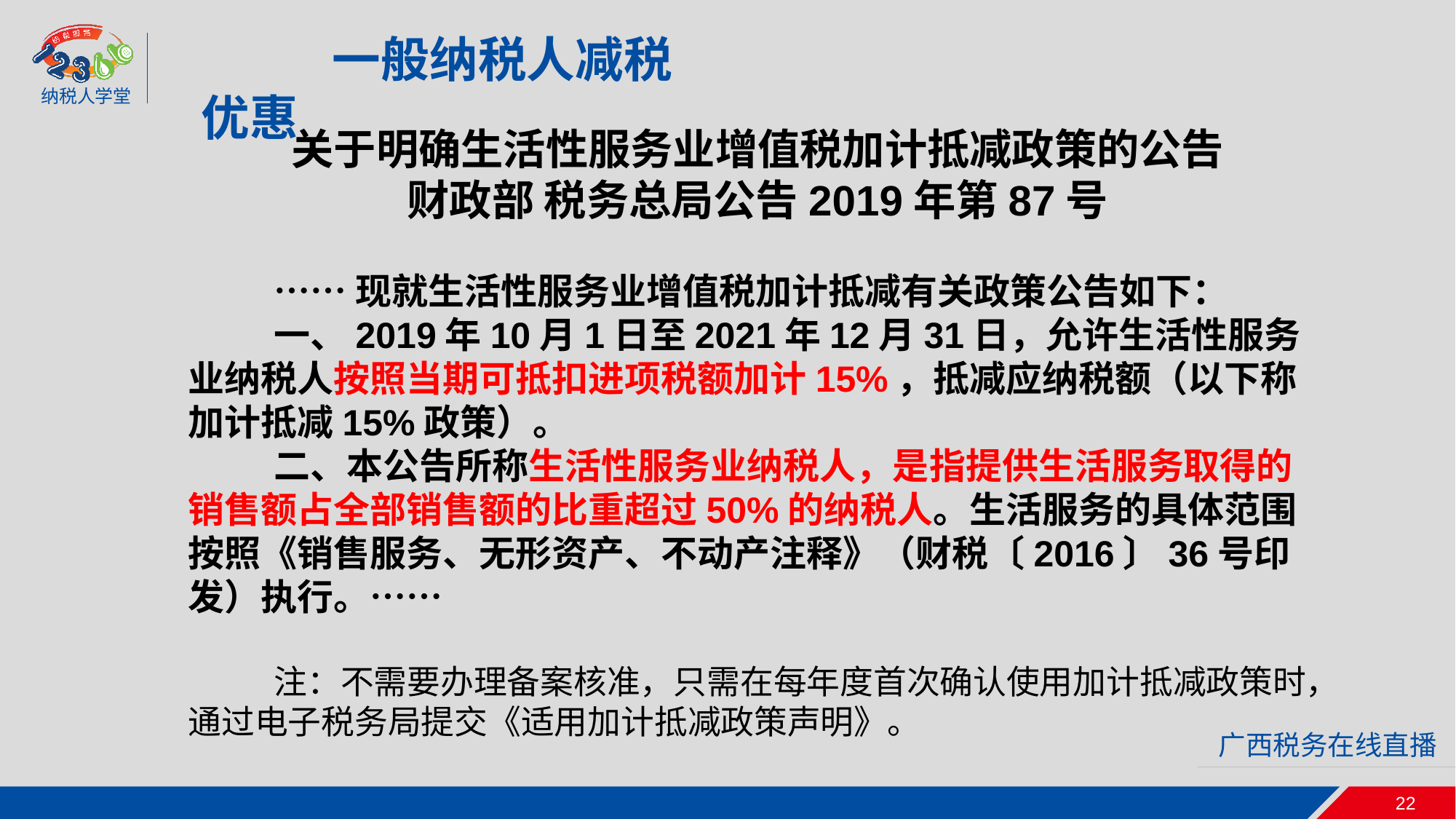

一般纳税人减税优惠
关于明确生活性服务业增值税加计抵减政策的公告
财政部 税务总局公告2019年第87号

……现就生活性服务业增值税加计抵减有关政策公告如下：
一、2019年10月1日至2021年12月31日，允许生活性服务业纳税人按照当期可抵扣进项税额加计15%，抵减应纳税额（以下称加计抵减15%政策）。
二、本公告所称生活性服务业纳税人，是指提供生活服务取得的销售额占全部销售额的比重超过50%的纳税人。生活服务的具体范围按照《销售服务、无形资产、不动产注释》（财税〔2016〕36号印发）执行。……

注：不需要办理备案核准，只需在每年度首次确认使用加计抵减政策时，通过电子税务局提交《适用加计抵减政策声明》。